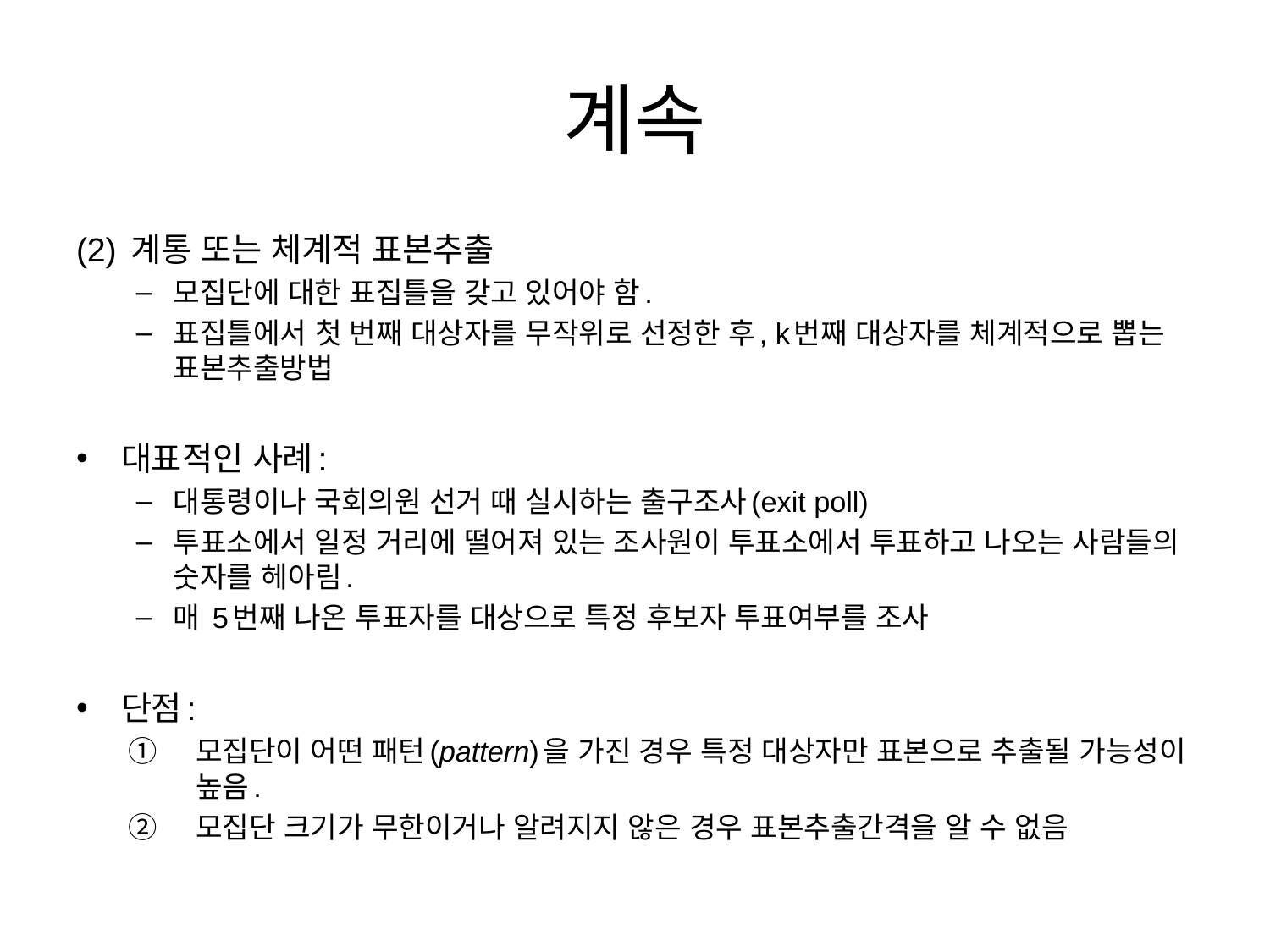

# 계속
(2) 계통 또는 체계적 표본추출
모집단에 대한 표집틀을 갖고 있어야 함.
표집틀에서 첫 번째 대상자를 무작위로 선정한 후, k번째 대상자를 체계적으로 뽑는 표본추출방법

대표적인 사례:
대통령이나 국회의원 선거 때 실시하는 출구조사(exit poll)
투표소에서 일정 거리에 떨어져 있는 조사원이 투표소에서 투표하고 나오는 사람들의 숫자를 헤아림.
매 5번째 나온 투표자를 대상으로 특정 후보자 투표여부를 조사

단점:
모집단이 어떤 패턴(pattern)을 가진 경우 특정 대상자만 표본으로 추출될 가능성이 높음.
모집단 크기가 무한이거나 알려지지 않은 경우 표본추출간격을 알 수 없음